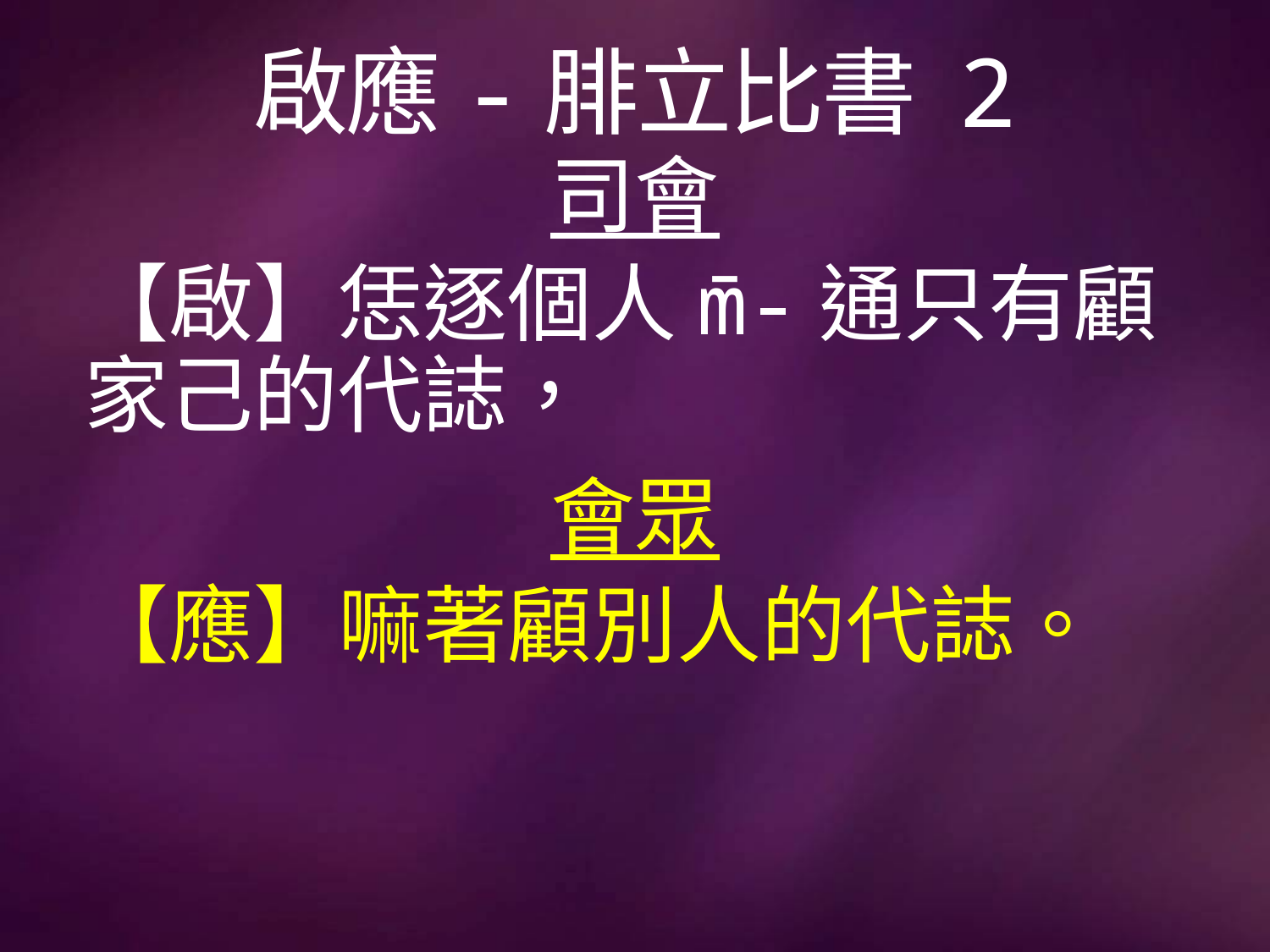

# 啟應-腓立比書 2
司會
【啟】恁逐個人m̄-通只有顧家己的代誌，

會眾
【應】嘛著顧別人的代誌。